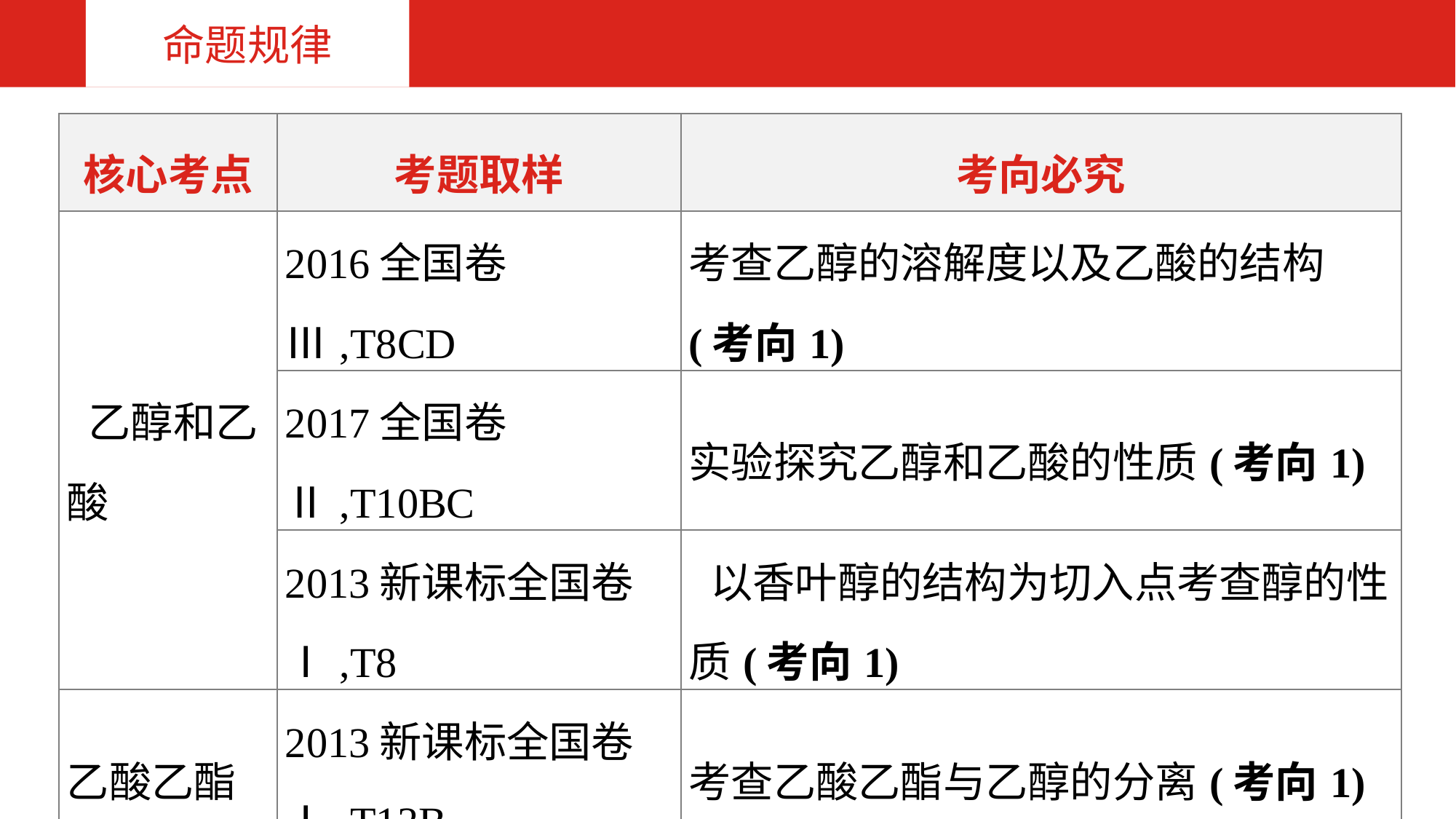

命题规律
| 核心考点 | 考题取样 | 考向必究 |
| --- | --- | --- |
| 乙醇和乙酸 | 2016全国卷Ⅲ,T8CD | 考查乙醇的溶解度以及乙酸的结构(考向1) |
|  | 2017全国卷Ⅱ,T10BC | 实验探究乙醇和乙酸的性质(考向1) |
|  | 2013新课标全国卷Ⅰ,T8 | 以香叶醇的结构为切入点考查醇的性质(考向1) |
| 乙酸乙酯 | 2013新课标全国卷Ⅰ,T13B | 考查乙酸乙酯与乙醇的分离(考向1) |